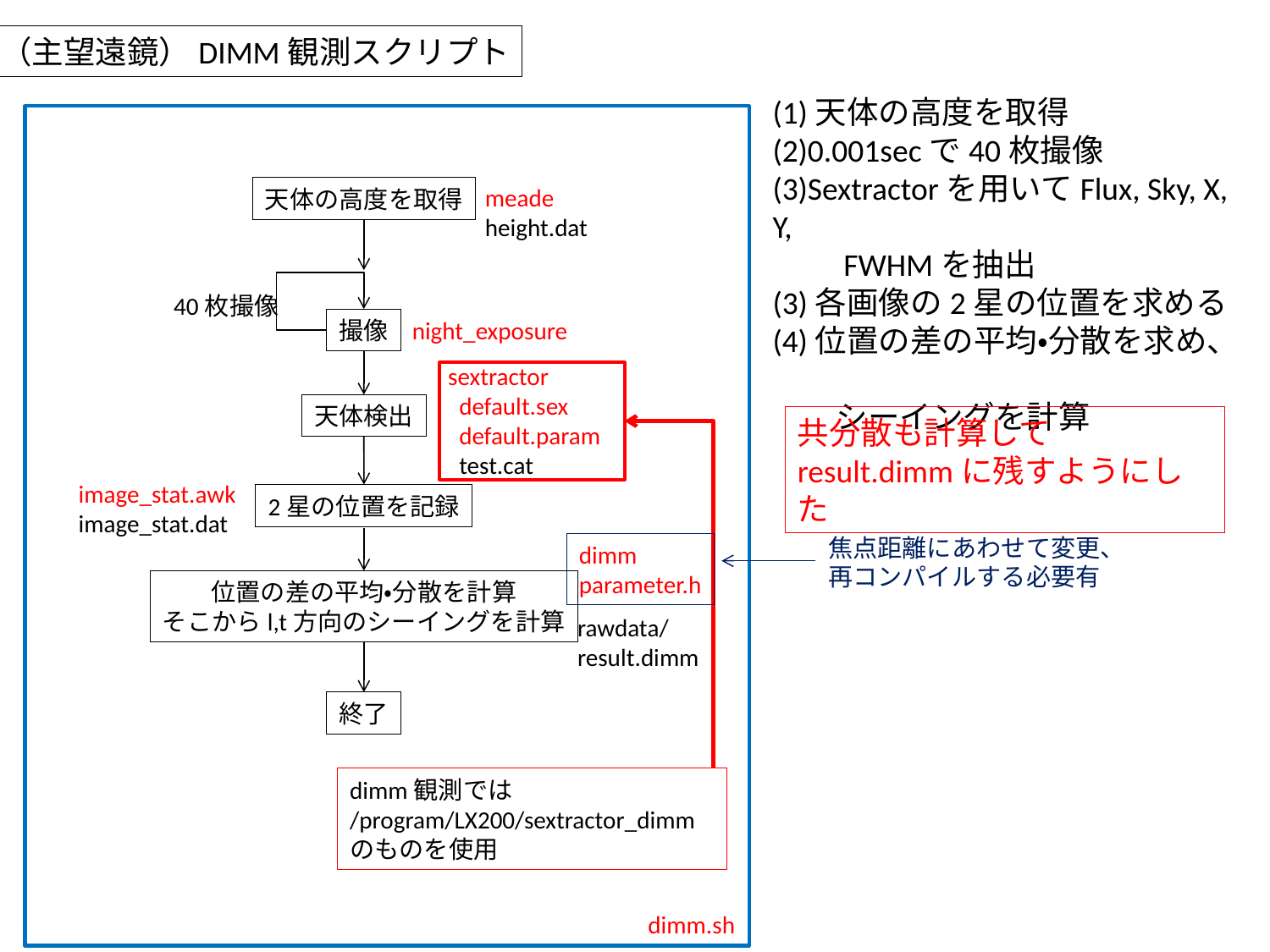

（主望遠鏡）DIMM観測スクリプト
(1)天体の高度を取得
(2)0.001secで40枚撮像
(3)Sextractorを用いてFlux, Sky, X, Y,
　　FWHMを抽出
(3)各画像の2星の位置を求める
(4)位置の差の平均・分散を求め、
　　シーイングを計算

meade
height.dat
天体の高度を取得
40枚撮像
撮像
night_exposure
sextractor
  default.sex
  default.param
  test.cat

天体検出
共分散も計算してresult.dimmに残すようにした
image_stat.awk
image_stat.dat
2星の位置を記録
焦点距離にあわせて変更、再コンパイルする必要有
dimm
parameter.h
位置の差の平均・分散を計算
そこからl,t方向のシーイングを計算
rawdata/
result.dimm
終了
dimm観測では
/program/LX200/sextractor_dimmのものを使用
dimm.sh